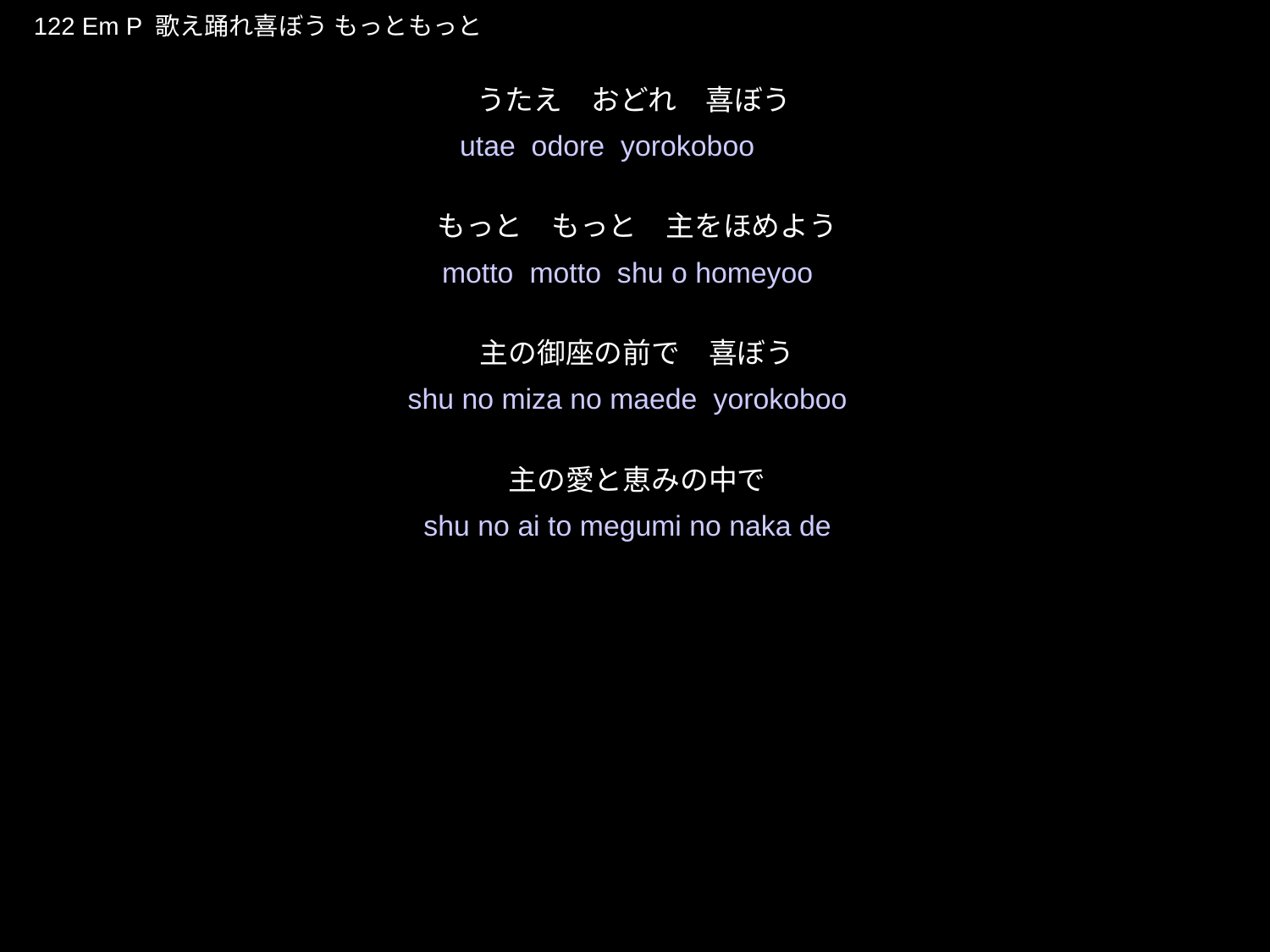

うたえおどれよろこぼう
★P
122 Em P 歌え踊れ喜ぼう もっともっと
うたえ　おどれ　喜ぼう
もっと　もっと　主をほめよう
主の御座の前で　喜ぼう
主の愛と恵みの中で
★３
utae  odore  yorokoboo　
motto  motto  shu o homeyoo
shu no miza no maede  yorokoboo
shu no ai to megumi no naka de